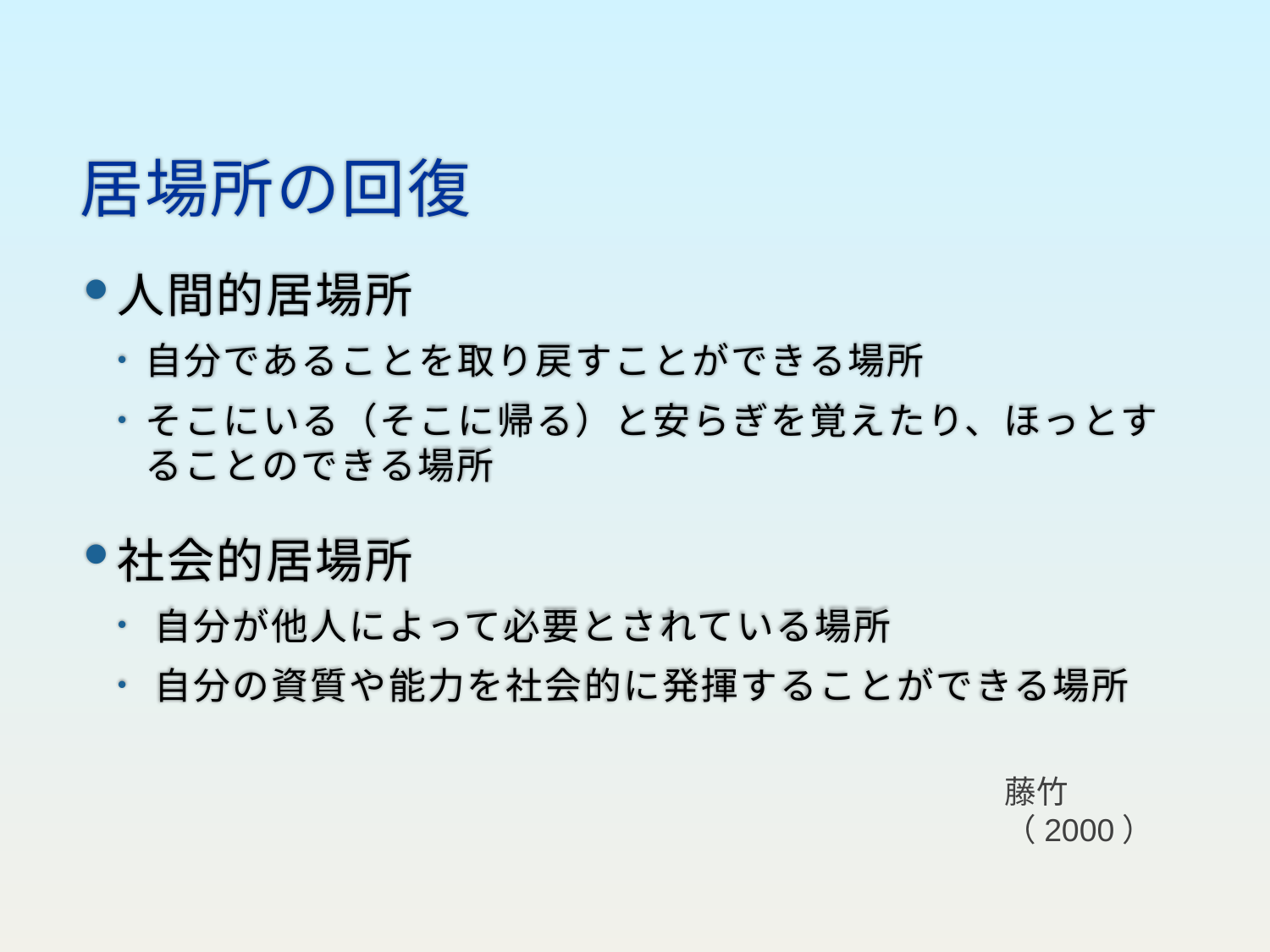

# 居場所の回復　​​
人間的居場所​
自分であることを取り戻すことができる場所​
そこにいる（そこに帰る）と安らぎを覚えたり、ほっとすることのできる場所

社会的居場所​
自分が他人によって必要とされている場所​
自分の資質や能力を社会的に発揮することができる場所

藤竹（2000）